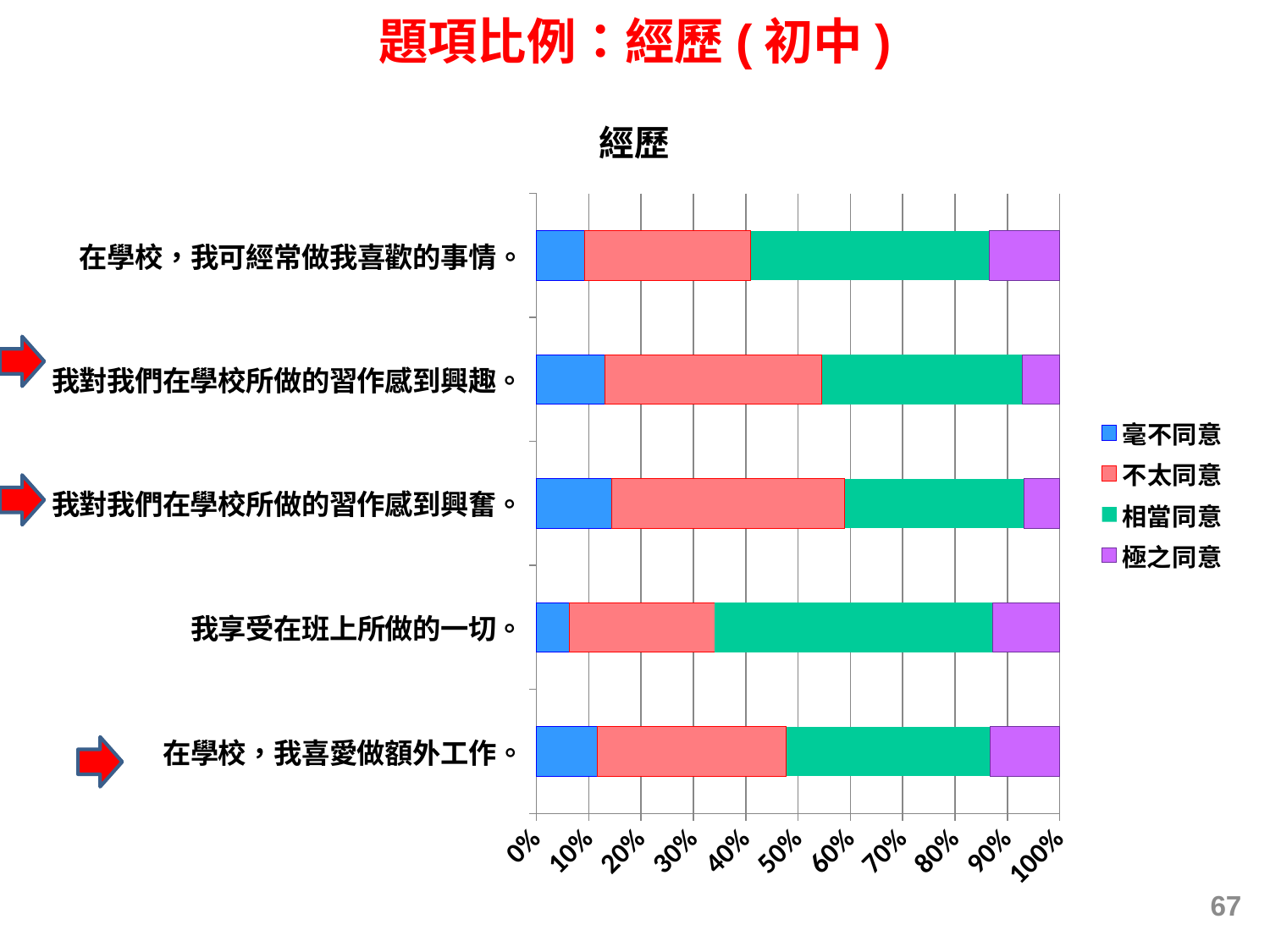

題項比例：經歷(初中)

### Chart: 經歷

| Category | 毫不同意 | 不太同意 | 相當同意 | 極之同意 |
|---|---|---|---|---|
| 在學校，我喜愛做額外工作。 | 0.11556982343499199 | 0.3619582664526497 | 0.38884430176565193 | 0.13362760834670917 |
| 我享受在班上所做的一切。 | 0.062299465240641845 | 0.2782085561497326 | 0.531951871657754 | 0.1275401069518717 |
| 我對我們在學校所做的習作感到興奮。 | 0.14421531869309095 | 0.4453668987680777 | 0.34279592929833924 | 0.06762185324049277 |
| 我對我們在學校所做的習作感到興趣。 | 0.1302250803858521 | 0.41492497320471783 | 0.38397642015005495 | 0.07087352625937841 |
| 在學校，我可經常做我喜歡的事情。 | 0.09224795822733965 | 0.3170437809613068 | 0.4568215289864778 | 0.1338867318248762 |

67